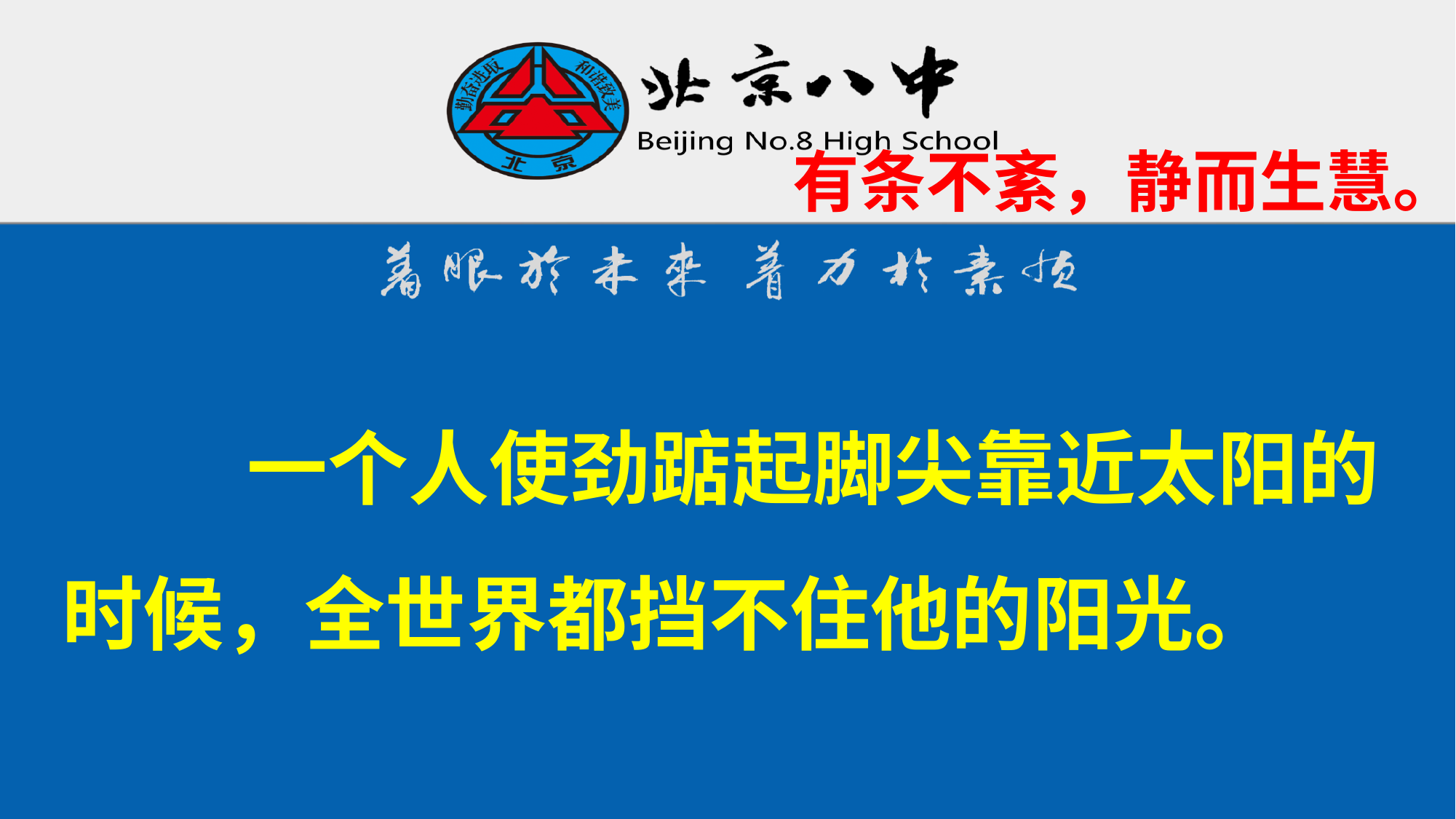

有条不紊，静而生慧。
         一个人使劲踮起脚尖靠近太阳的时候，全世界都挡不住他的阳光。